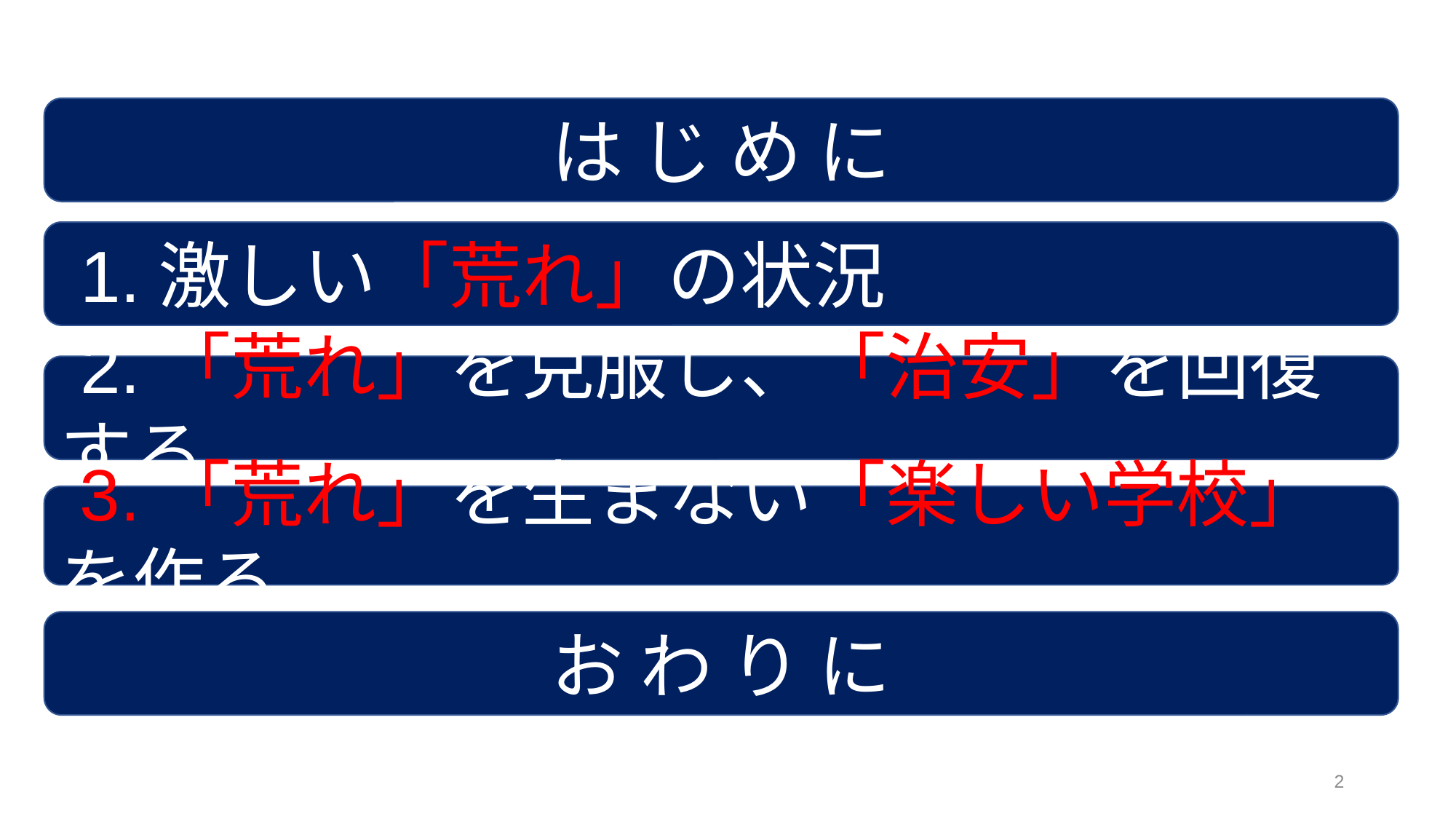

は じ め に
 1.激しい「荒れ」の状況
 2.「荒れ」を克服し、「治安」を回復する
 3.「荒れ」を生まない「楽しい学校」を作る
お わ り に
2